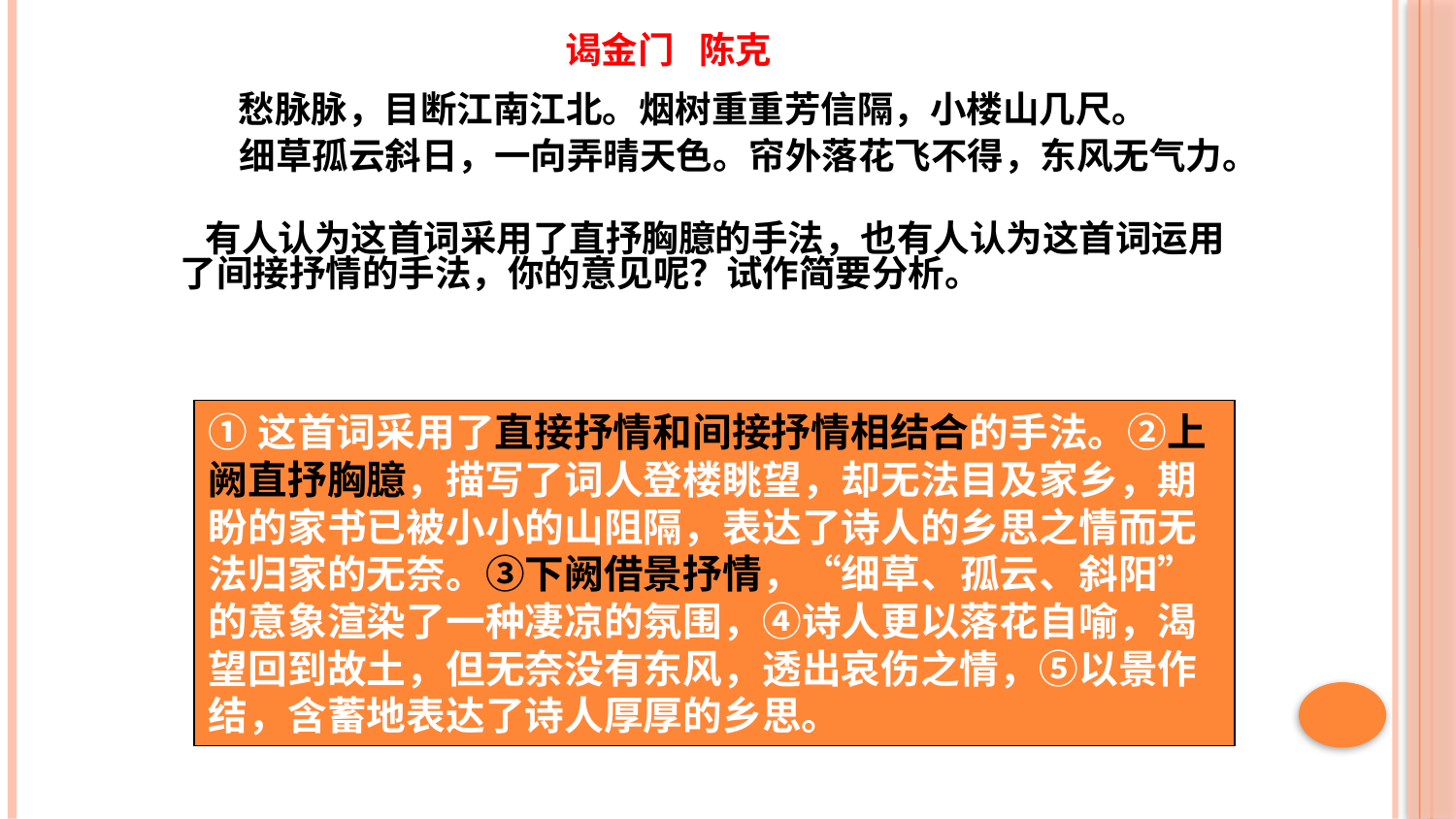

谒金门   陈克
愁脉脉，目断江南江北。烟树重重芳信隔，小楼山几尺。
          细草孤云斜日，一向弄晴天色。帘外落花飞不得，东风无气力。
  有人认为这首词采用了直抒胸臆的手法，也有人认为这首词运用了间接抒情的手法，你的意见呢？试作简要分析。
①这首词采用了直接抒情和间接抒情相结合的手法。②上阙直抒胸臆，描写了词人登楼眺望，却无法目及家乡，期盼的家书已被小小的山阻隔，表达了诗人的乡思之情而无法归家的无奈。③下阙借景抒情，“细草、孤云、斜阳”的意象渲染了一种凄凉的氛围，④诗人更以落花自喻，渴望回到故土，但无奈没有东风，透出哀伤之情，⑤以景作结，含蓄地表达了诗人厚厚的乡思。